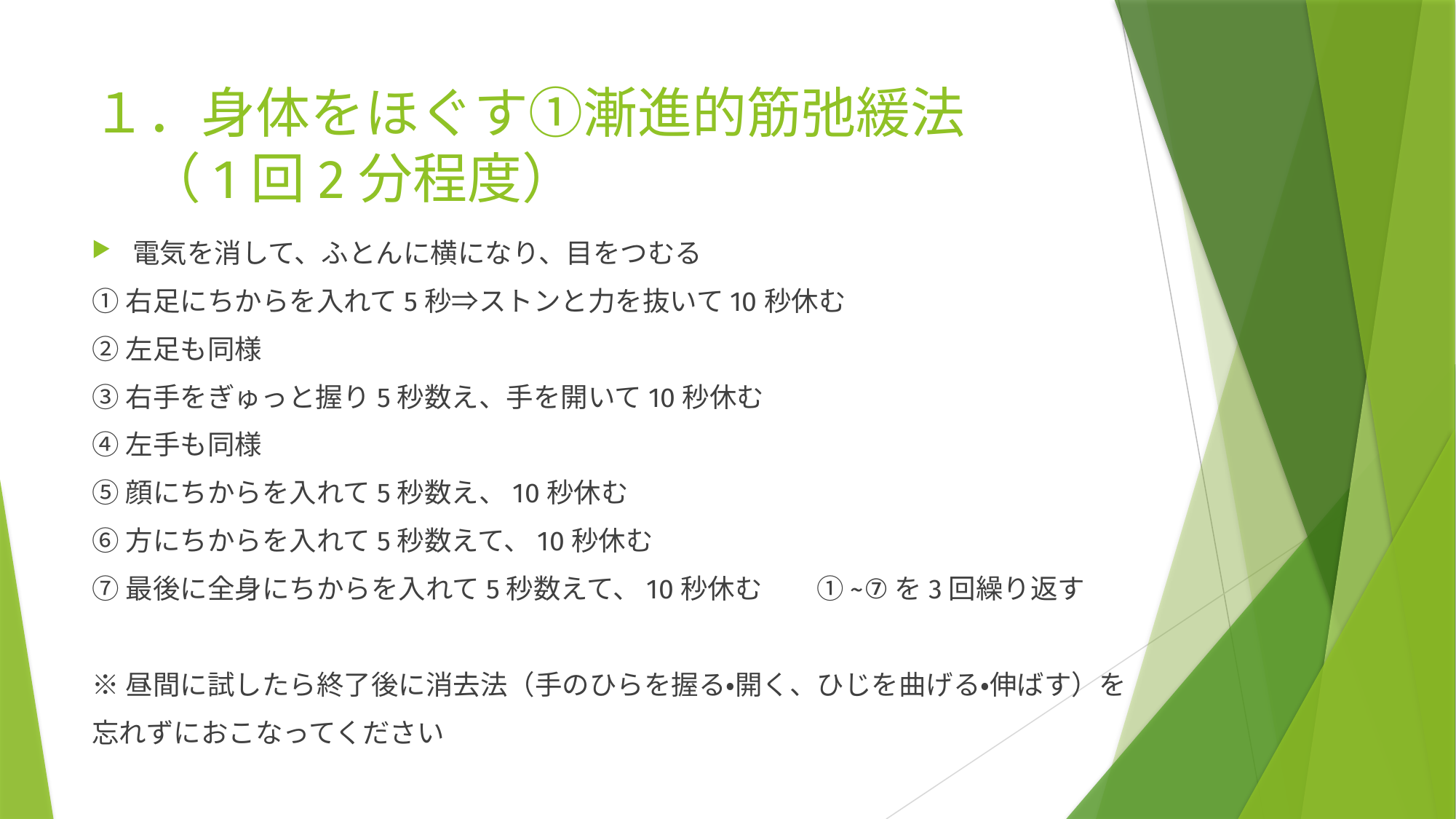

# １．身体をほぐす①漸進的筋弛緩法 　（1回2分程度）
電気を消して、ふとんに横になり、目をつむる
①右足にちからを入れて5秒⇒ストンと力を抜いて10秒休む
②左足も同様
③右手をぎゅっと握り5秒数え、手を開いて10秒休む
④左手も同様
⑤顔にちからを入れて5秒数え、10秒休む
⑥方にちからを入れて5秒数えて、10秒休む
⑦最後に全身にちからを入れて5秒数えて、10秒休む　　①~⑦を3回繰り返す

※昼間に試したら終了後に消去法（手のひらを握る・開く、ひじを曲げる・伸ばす）を
忘れずにおこなってください